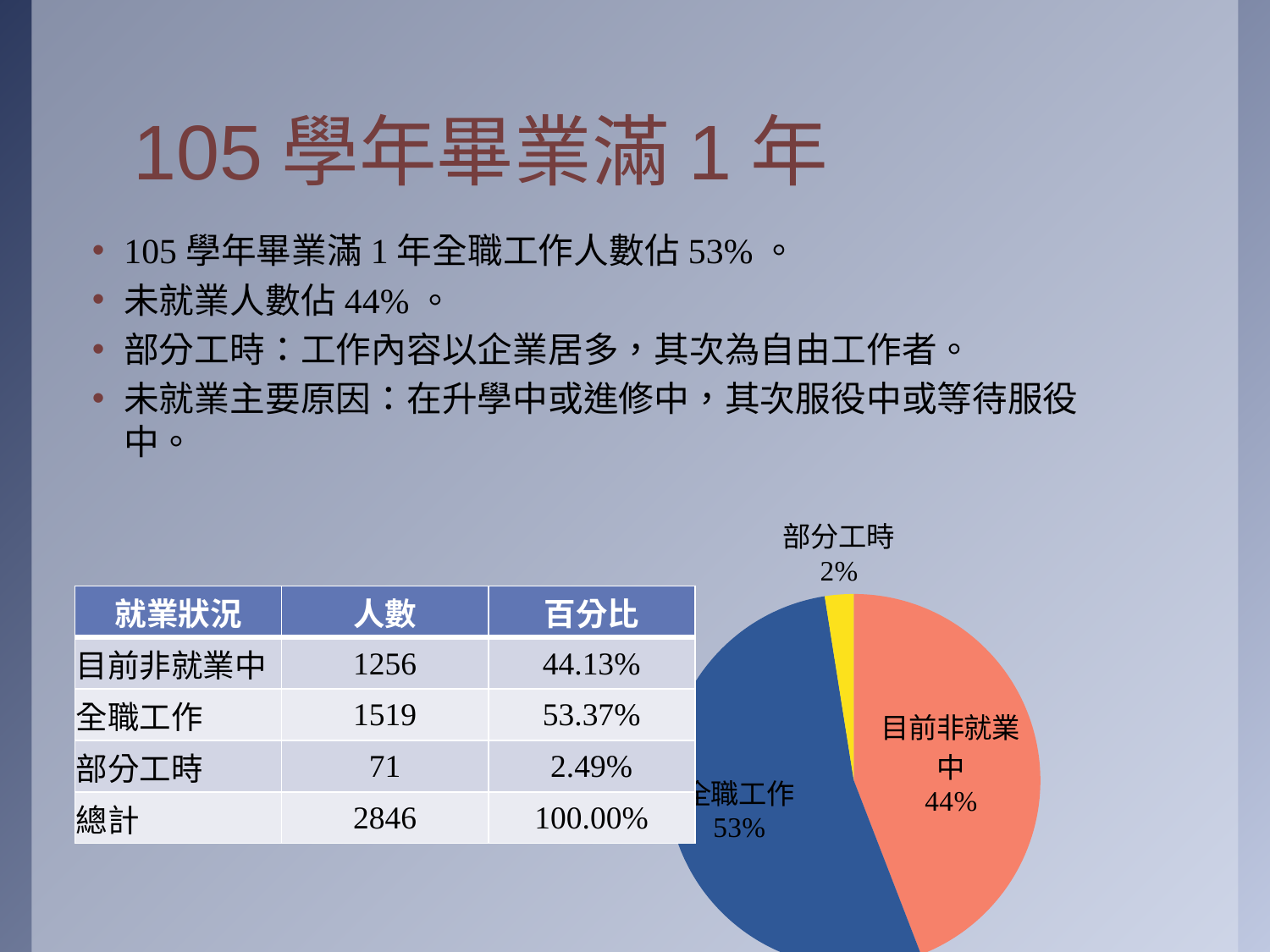

# 105學年畢業滿1年
105學年畢業滿1年全職工作人數佔53%。
未就業人數佔44%。
部分工時：工作內容以企業居多，其次為自由工作者。
未就業主要原因：在升學中或進修中，其次服役中或等待服役中。

### Chart

| Category | 人數 | 百分比 |
|---|---|---|
| 目前非就業中 | 1256.0 | 0.4413 |
| 全職工作 | 1519.0 | 0.5337 |
| 部分工時 | 71.0 | 0.0249 |
| 就業狀況 | 人數 | 百分比 |
| --- | --- | --- |
| 目前非就業中 | 1256 | 44.13% |
| 全職工作 | 1519 | 53.37% |
| 部分工時 | 71 | 2.49% |
| 總計 | 2846 | 100.00% |